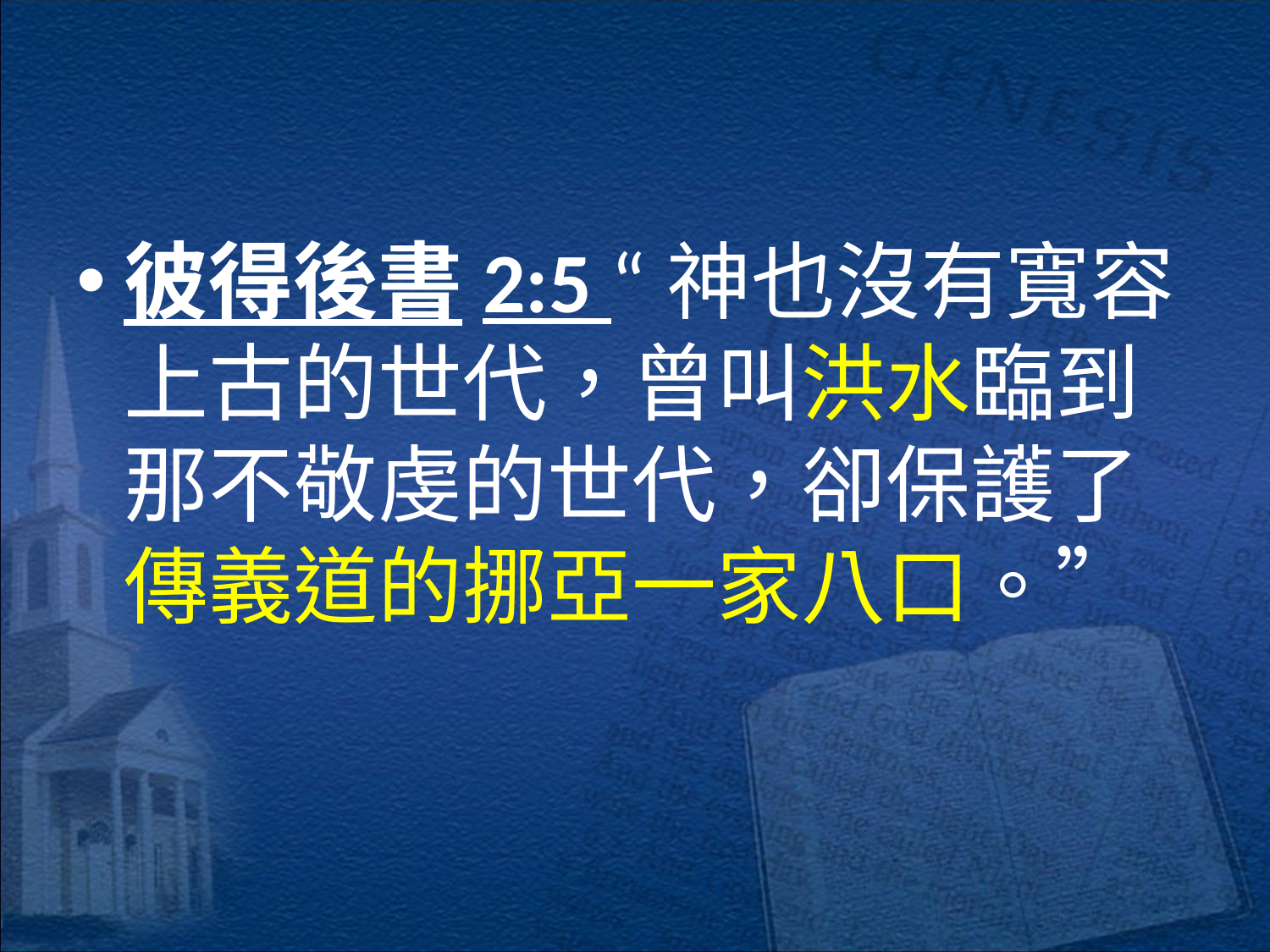

#
彼得後書2:5 “神也沒有寬容上古的世代，曾叫洪水臨到那不敬虔的世代，卻保護了傳義道的挪亞一家八口。”